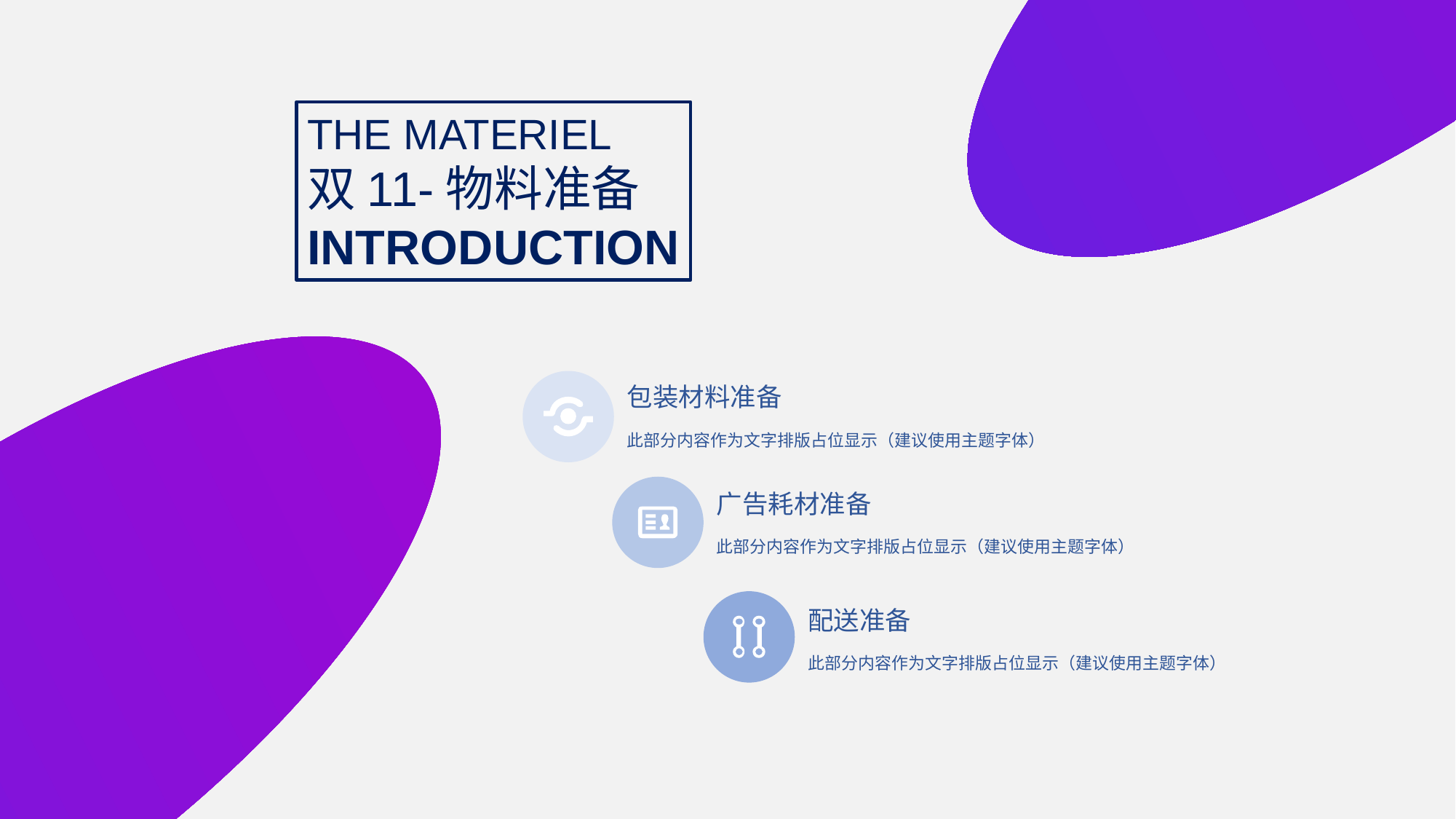

THE MATERIEL
双11-物料准备
INTRODUCTION

包装材料准备
此部分内容作为文字排版占位显示（建议使用主题字体）

广告耗材准备
此部分内容作为文字排版占位显示（建议使用主题字体）

配送准备
此部分内容作为文字排版占位显示（建议使用主题字体）